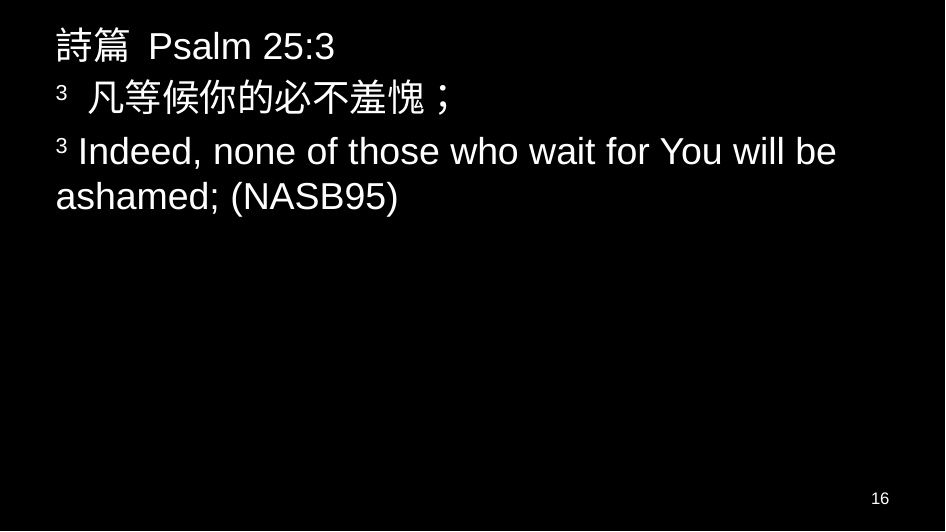

詩篇 Psalm 25:3
3 凡等候你的必不羞愧；
3 Indeed, none of those who wait for You will be ashamed; (NASB95)
16